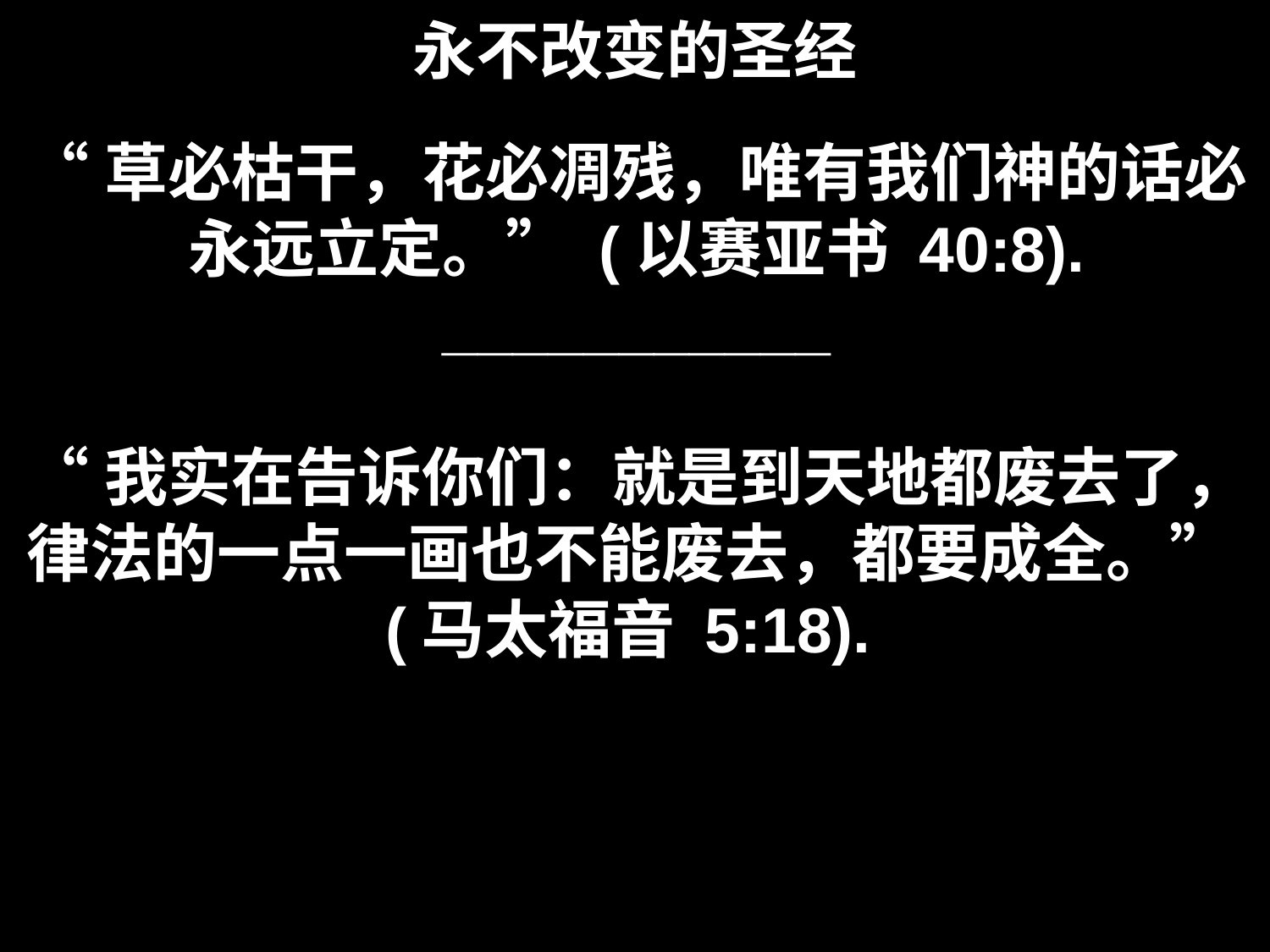

# 永不改变的圣经
“草必枯干，花必凋残，唯有我们神的话必永远立定。” (以赛亚书 40:8).
___________

“我实在告诉你们：就是到天地都废去了，律法的一点一画也不能废去，都要成全。”
(马太福音 5:18).